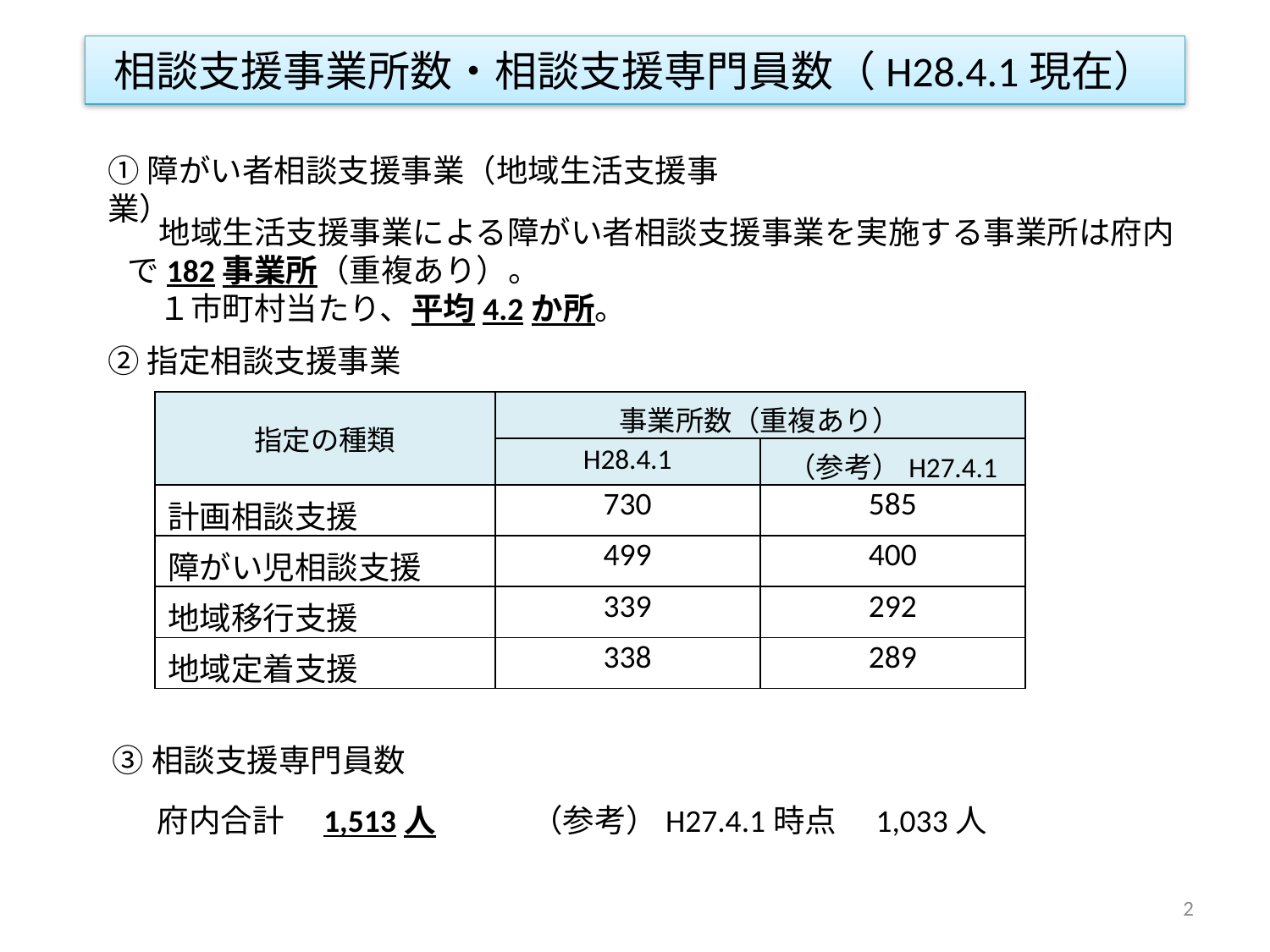

# 相談支援事業所数・相談支援専門員数（H28.4.1現在）
①障がい者相談支援事業（地域生活支援事業）
　地域生活支援事業による障がい者相談支援事業を実施する事業所は府内で182事業所（重複あり）。
　１市町村当たり、平均4.2か所。
②指定相談支援事業
| 指定の種類 | 事業所数（重複あり） |  |
| --- | --- | --- |
|  | H28.4.1 | （参考）H27.4.1 |
| 計画相談支援 | 730 | 585 |
| 障がい児相談支援 | 499 | 400 |
| 地域移行支援 | 339 | 292 |
| 地域定着支援 | 338 | 289 |
③相談支援専門員数
府内合計　1,513人　　　（参考）H27.4.1時点　1,033人
2